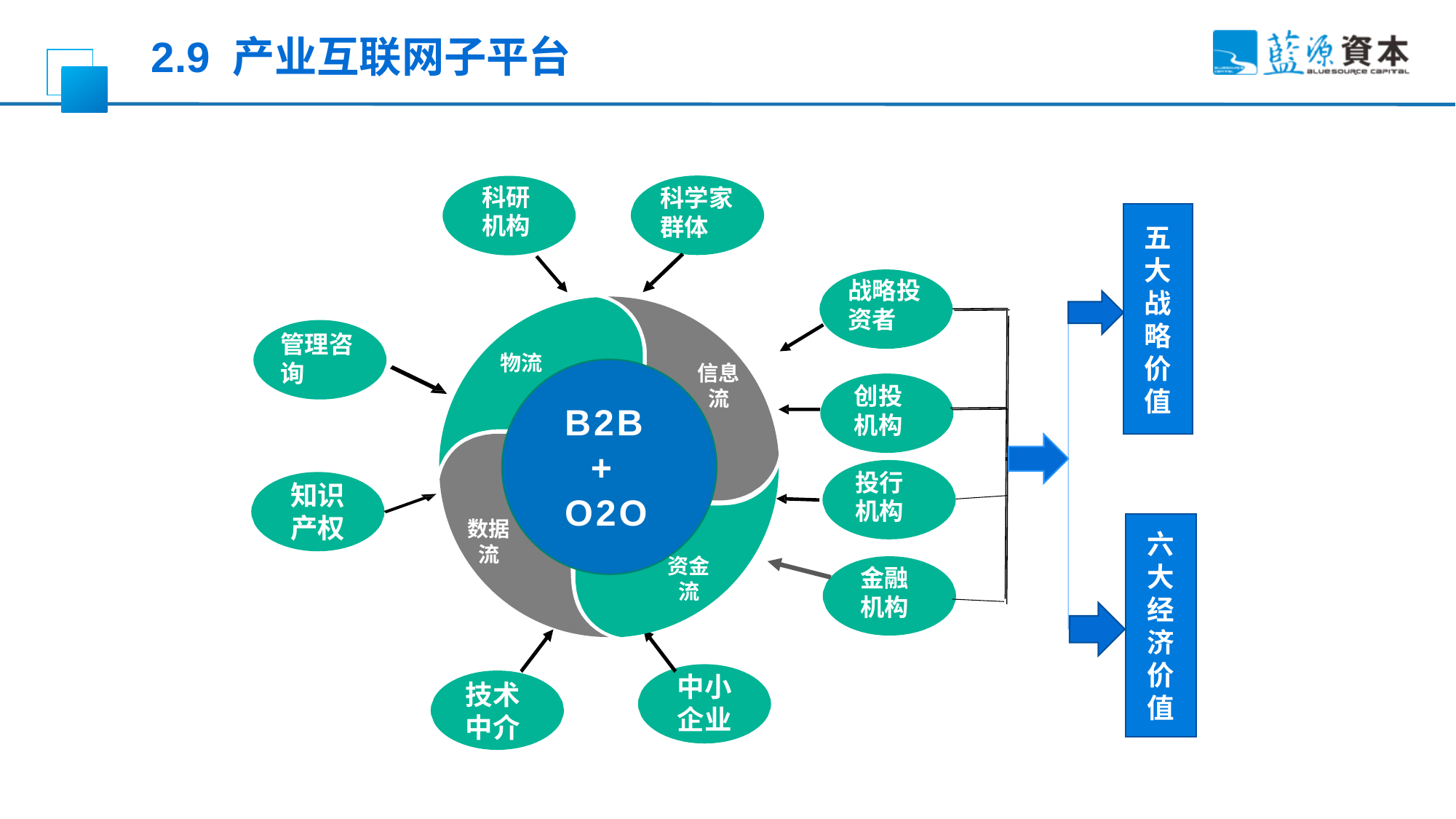

2.9 产业互联网子平台

科研机构
科学家群体
五大战略价值

战略投资者

管理咨询
物流
信息 流

创投机构
B2B
  +
O2O

投行机构

知识产权

数据 流
六大经济价值
资金
流

金融机构

中小企业
技术中介